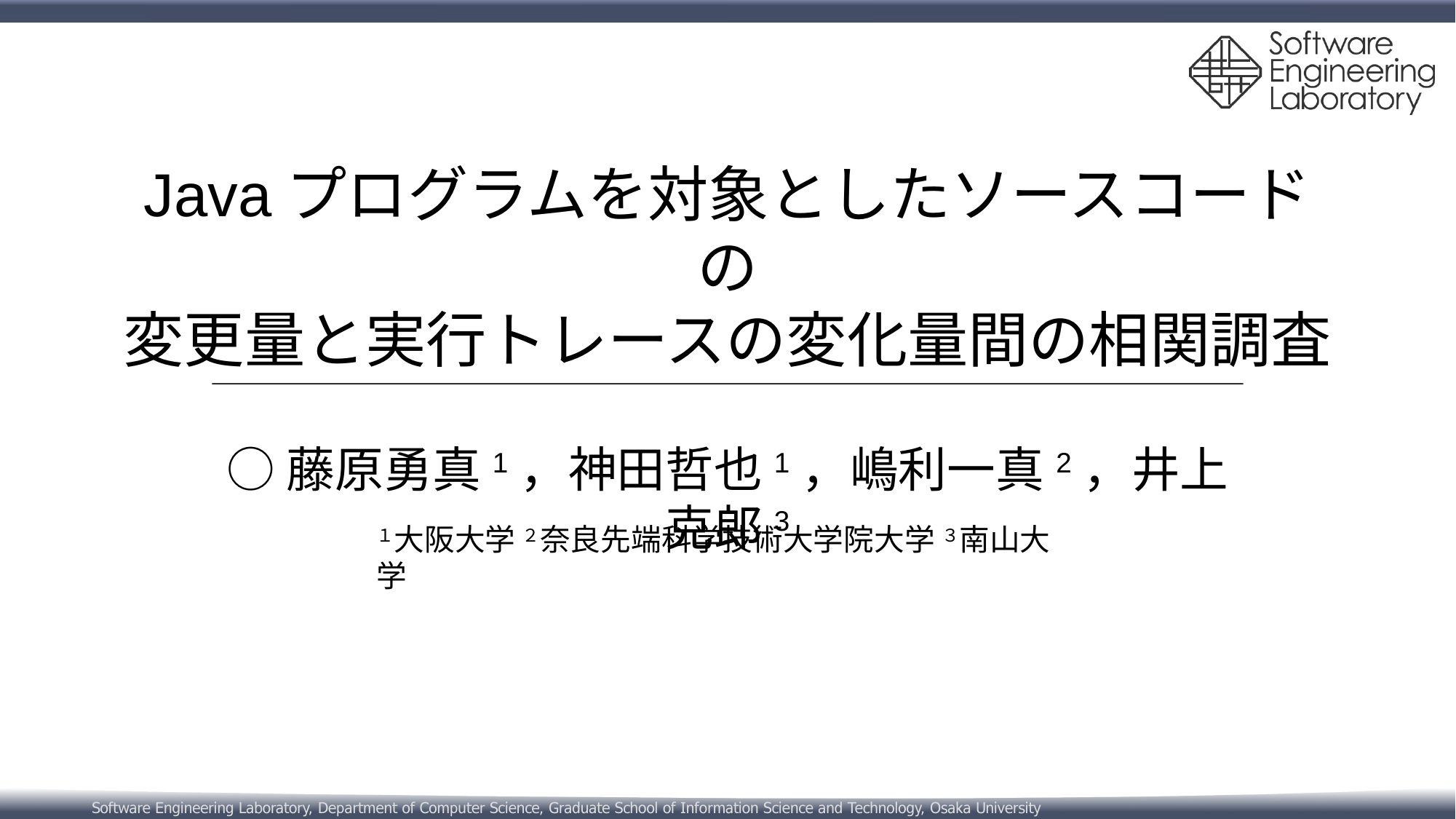

# Javaプログラムを対象としたソースコードの 変更量と実行トレースの変化量間の相関調査
○藤原勇真1，神田哲也1，嶋利一真2，井上克郎3
１大阪大学 ２奈良先端科学技術大学院大学 ３南山大学